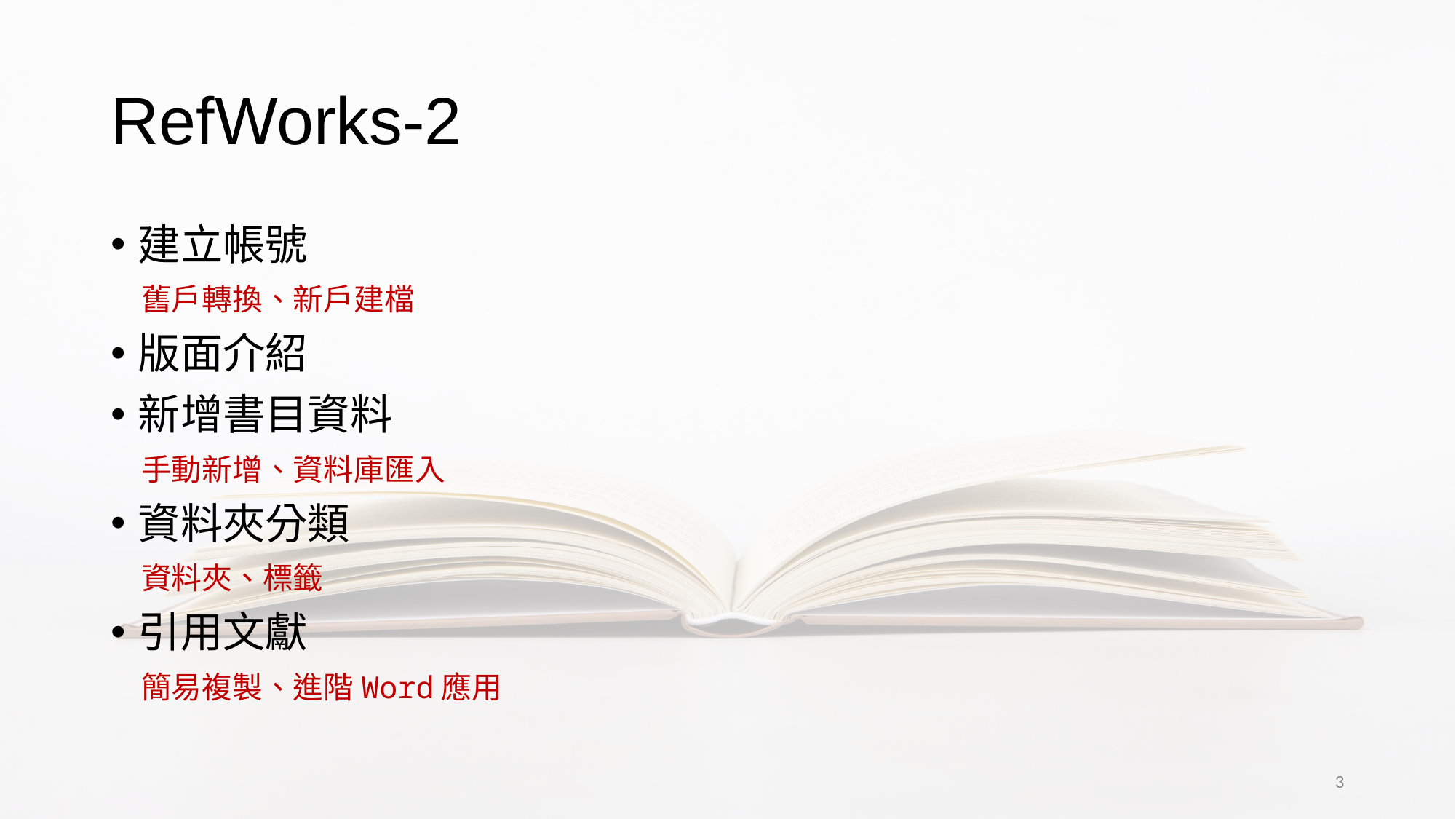

# RefWorks-2
建立帳號
　舊戶轉換、新戶建檔
版面介紹
新增書目資料
　手動新增、資料庫匯入
資料夾分類
　資料夾、標籤
引用文獻
　簡易複製、進階Word應用
3